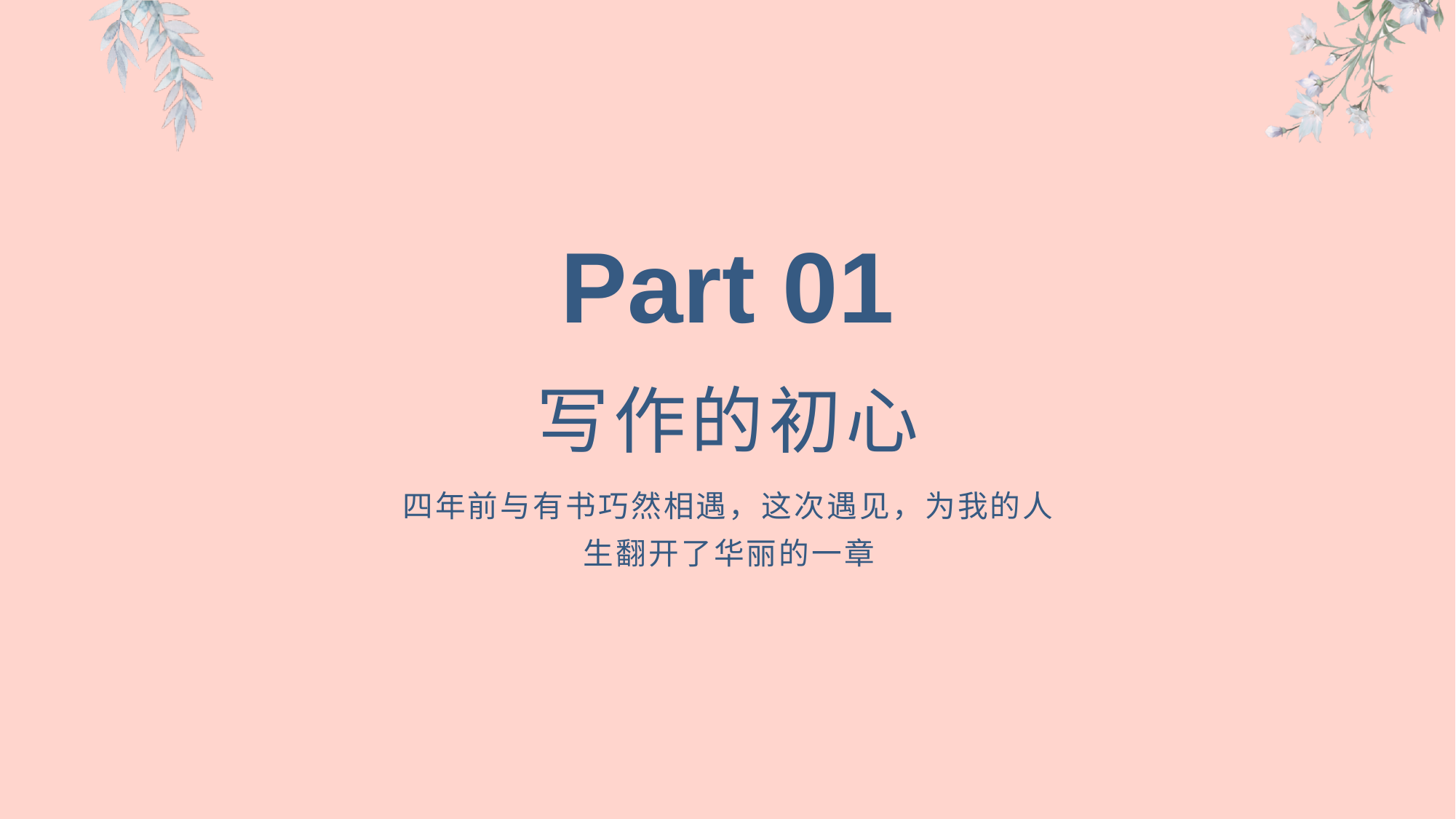

Part 01
# 写作的初心
四年前与有书巧然相遇，这次遇见，为我的人生翻开了华丽的一章